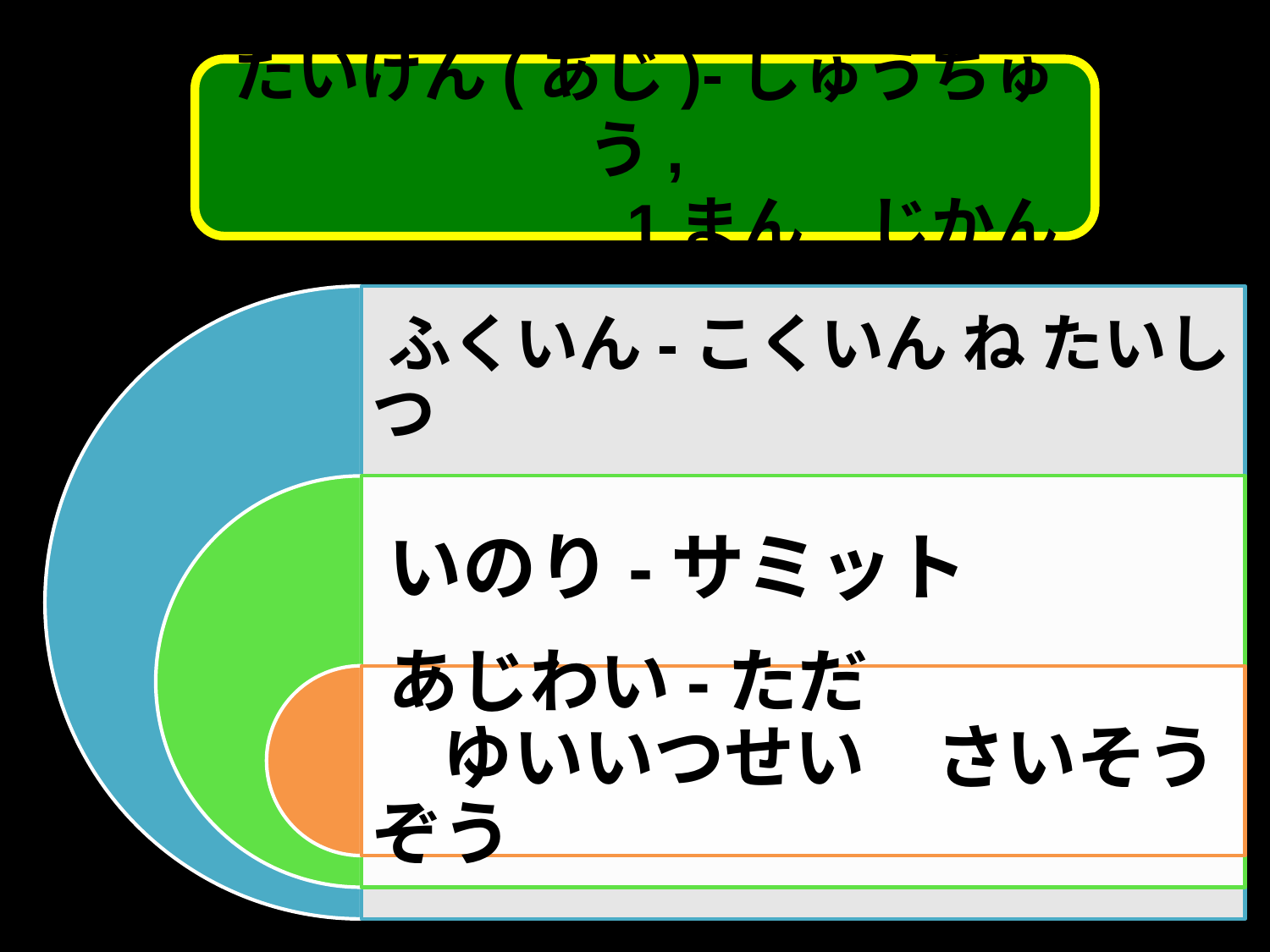

たいけん(あじ)-しゅうちゅう,
　　　　　　1まん　じかん
 ふくいん-こくいん ね たいしつ
 いのり-サミット
 あじわい-ただ
　ゆいいつせい　さいそうぞう